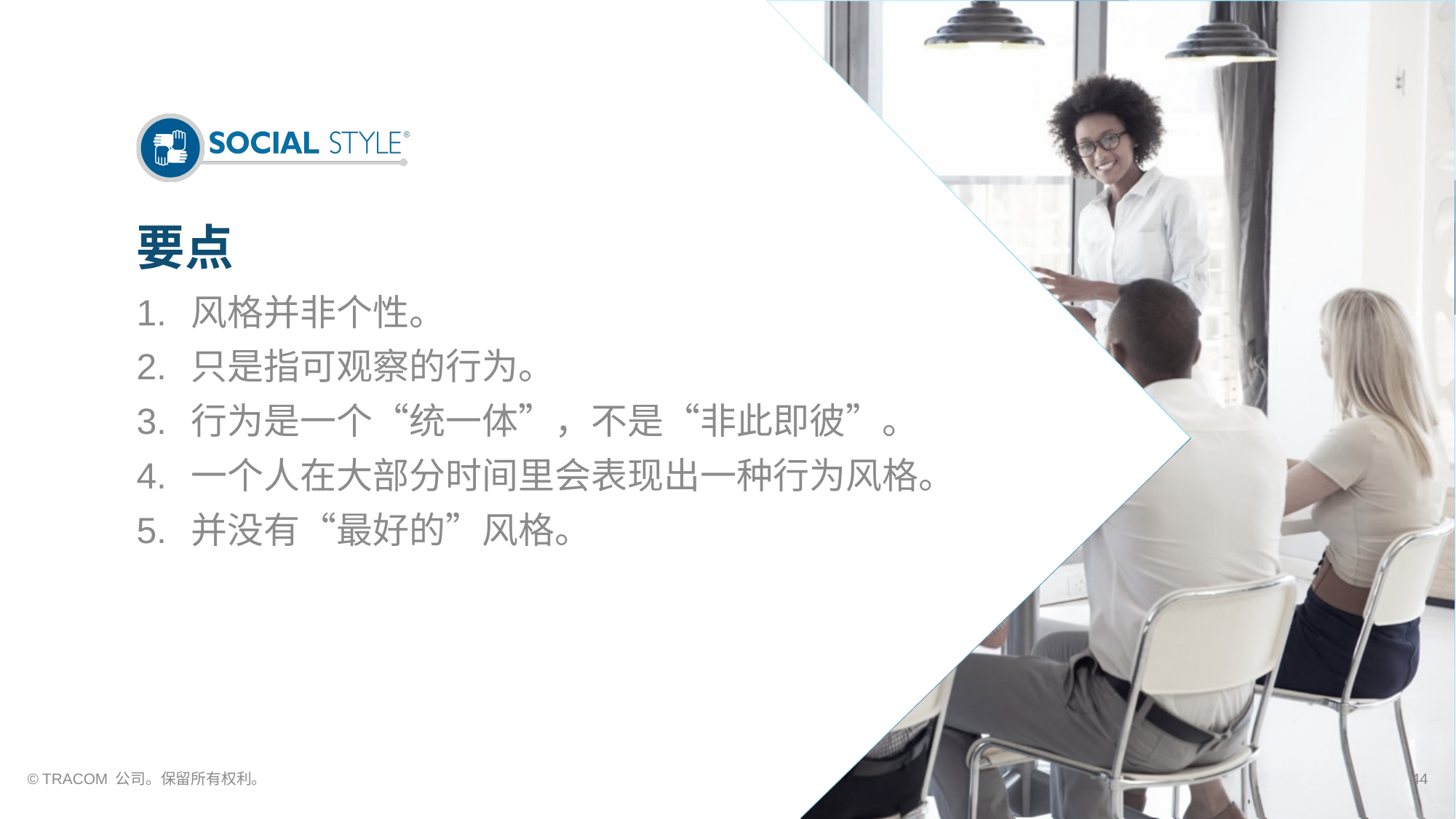

# 要点
风格并非个性。
只是指可观察的行为。
行为是一个“统一体”，不是“非此即彼”。
一个人在大部分时间里会表现出一种行为风格。
并没有“最好的”风格。
© TRACOM 公司。保留所有权利。
44